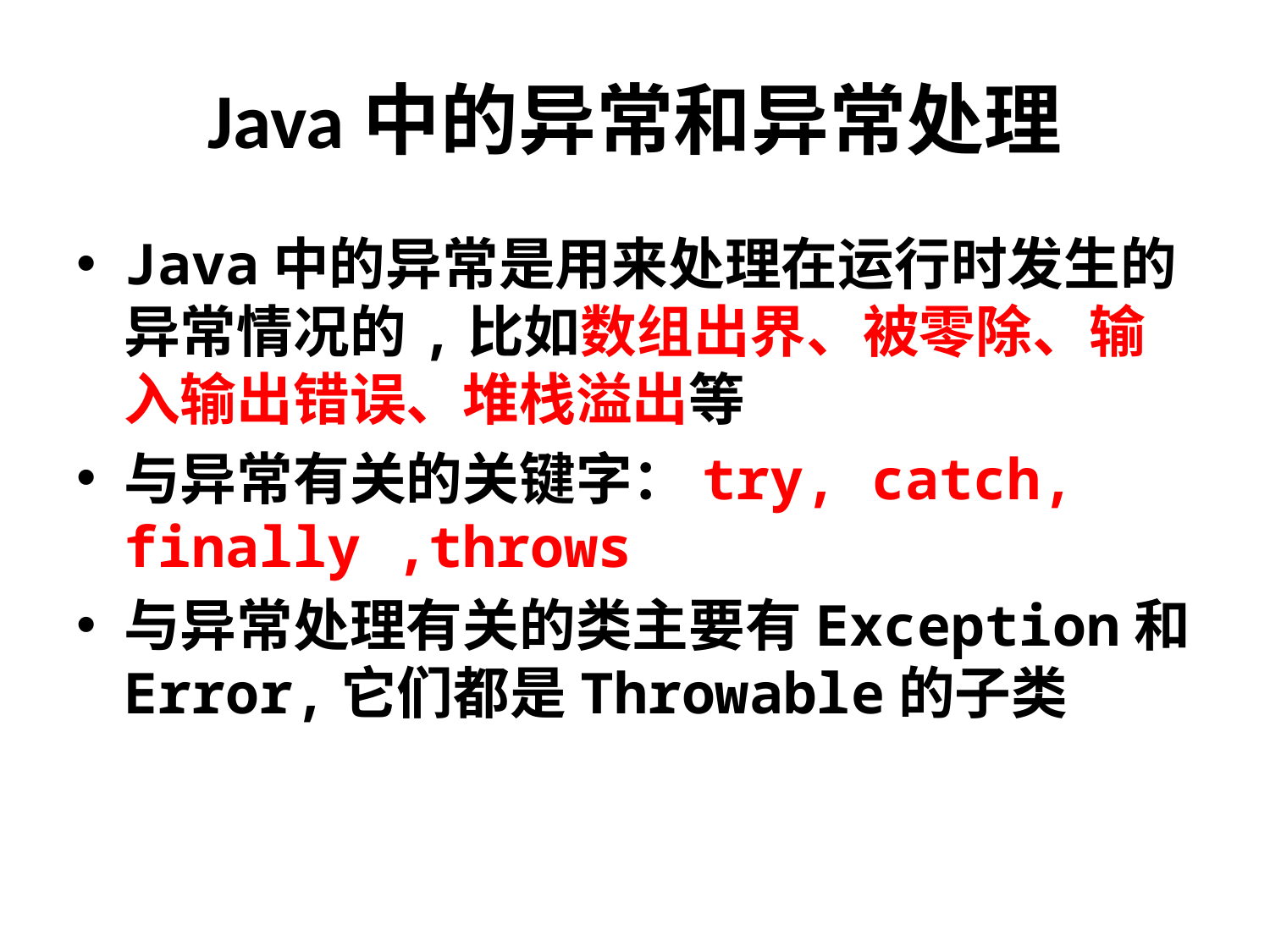

# Java中的异常和异常处理
Java中的异常是用来处理在运行时发生的异常情况的,比如数组出界、被零除、输入输出错误、堆栈溢出等
与异常有关的关键字：try, catch, finally ,throws
与异常处理有关的类主要有Exception和Error,它们都是Throwable的子类